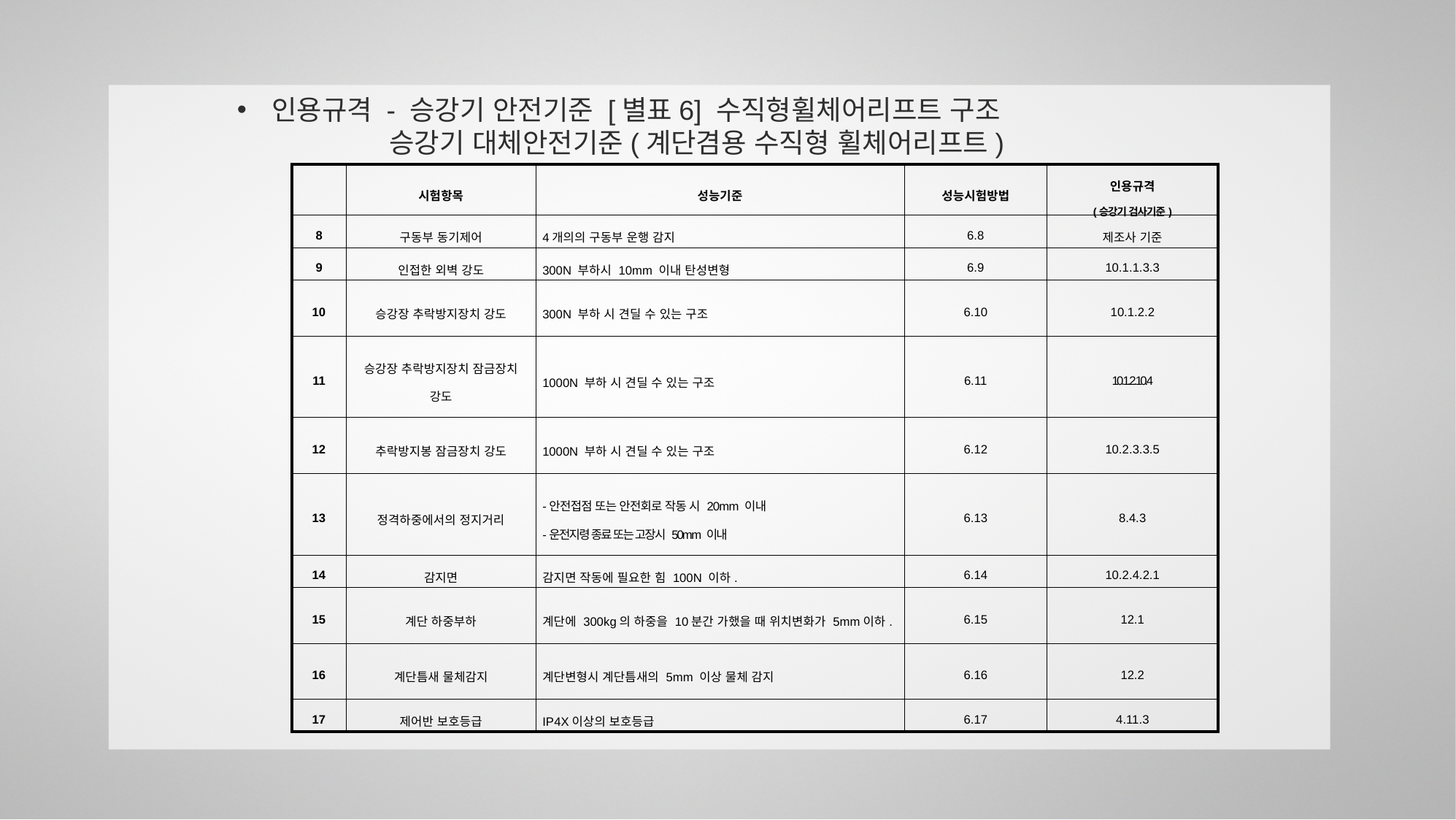

인용규격 - 승강기 안전기준 [별표6] 수직형휠체어리프트 구조
                   승강기 대체안전기준(계단겸용 수직형 휠체어리프트)
|  | 시험항목 | 성능기준 | 성능시험방법 | 인용규격 (승강기 검사기준) |
| --- | --- | --- | --- | --- |
| 8 | 구동부 동기제어 | 4개의의 구동부 운행 감지 | 6.8 | 제조사 기준 |
| 9 | 인접한 외벽 강도 | 300N 부하시 10mm 이내 탄성변형 | 6.9 | 10.1.1.3.3 |
| 10 | 승강장 추락방지장치 강도 | 300N 부하 시 견딜 수 있는 구조 | 6.10 | 10.1.2.2 |
| 11 | 승강장 추락방지장치 잠금장치 강도 | 1000N 부하 시 견딜 수 있는 구조 | 6.11 | 10.1.2.10.4 |
| 12 | 추락방지봉 잠금장치 강도 | 1000N 부하 시 견딜 수 있는 구조 | 6.12 | 10.2.3.3.5 |
| 13 | 정격하중에서의 정지거리 | -안전접점 또는 안전회로 작동 시 20mm 이내 -운전지령 종료 또는 고장시 50mm 이내 | 6.13 | 8.4.3 |
| 14 | 감지면 | 감지면 작동에 필요한 힘 100N 이하. | 6.14 | 10.2.4.2.1 |
| 15 | 계단 하중부하 | 계단에 300kg의 하중을 10분간 가했을 때 위치변화가 5mm이하. | 6.15 | 12.1 |
| 16 | 계단틈새 물체감지 | 계단변형시 계단틈새의 5mm 이상 물체 감지 | 6.16 | 12.2 |
| 17 | 제어반 보호등급 | IP4X이상의 보호등급 | 6.17 | 4.11.3 |